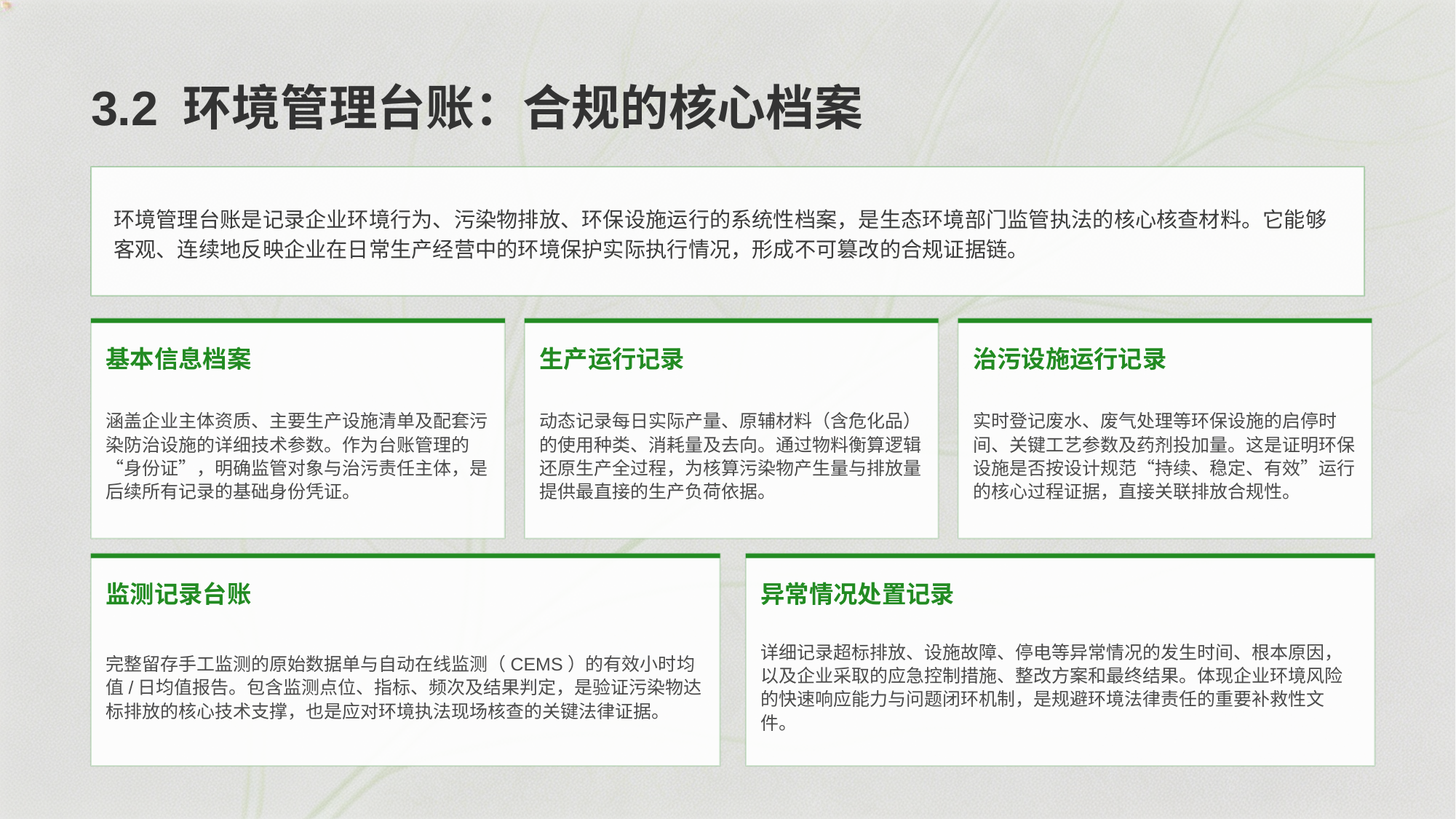

3.2 环境管理台账：合规的核心档案

环境管理台账是记录企业环境行为、污染物排放、环保设施运行的系统性档案，是生态环境部门监管执法的核心核查材料。它能够客观、连续地反映企业在日常生产经营中的环境保护实际执行情况，形成不可篡改的合规证据链。

基本信息档案
生产运行记录
治污设施运行记录
涵盖企业主体资质、主要生产设施清单及配套污染防治设施的详细技术参数。作为台账管理的“身份证”，明确监管对象与治污责任主体，是后续所有记录的基础身份凭证。
动态记录每日实际产量、原辅材料（含危化品）的使用种类、消耗量及去向。通过物料衡算逻辑还原生产全过程，为核算污染物产生量与排放量提供最直接的生产负荷依据。
实时登记废水、废气处理等环保设施的启停时间、关键工艺参数及药剂投加量。这是证明环保设施是否按设计规范“持续、稳定、有效”运行的核心过程证据，直接关联排放合规性。

监测记录台账
异常情况处置记录
完整留存手工监测的原始数据单与自动在线监测（CEMS）的有效小时均值/日均值报告。包含监测点位、指标、频次及结果判定，是验证污染物达标排放的核心技术支撑，也是应对环境执法现场核查的关键法律证据。
详细记录超标排放、设施故障、停电等异常情况的发生时间、根本原因，以及企业采取的应急控制措施、整改方案和最终结果。体现企业环境风险的快速响应能力与问题闭环机制，是规避环境法律责任的重要补救性文件。